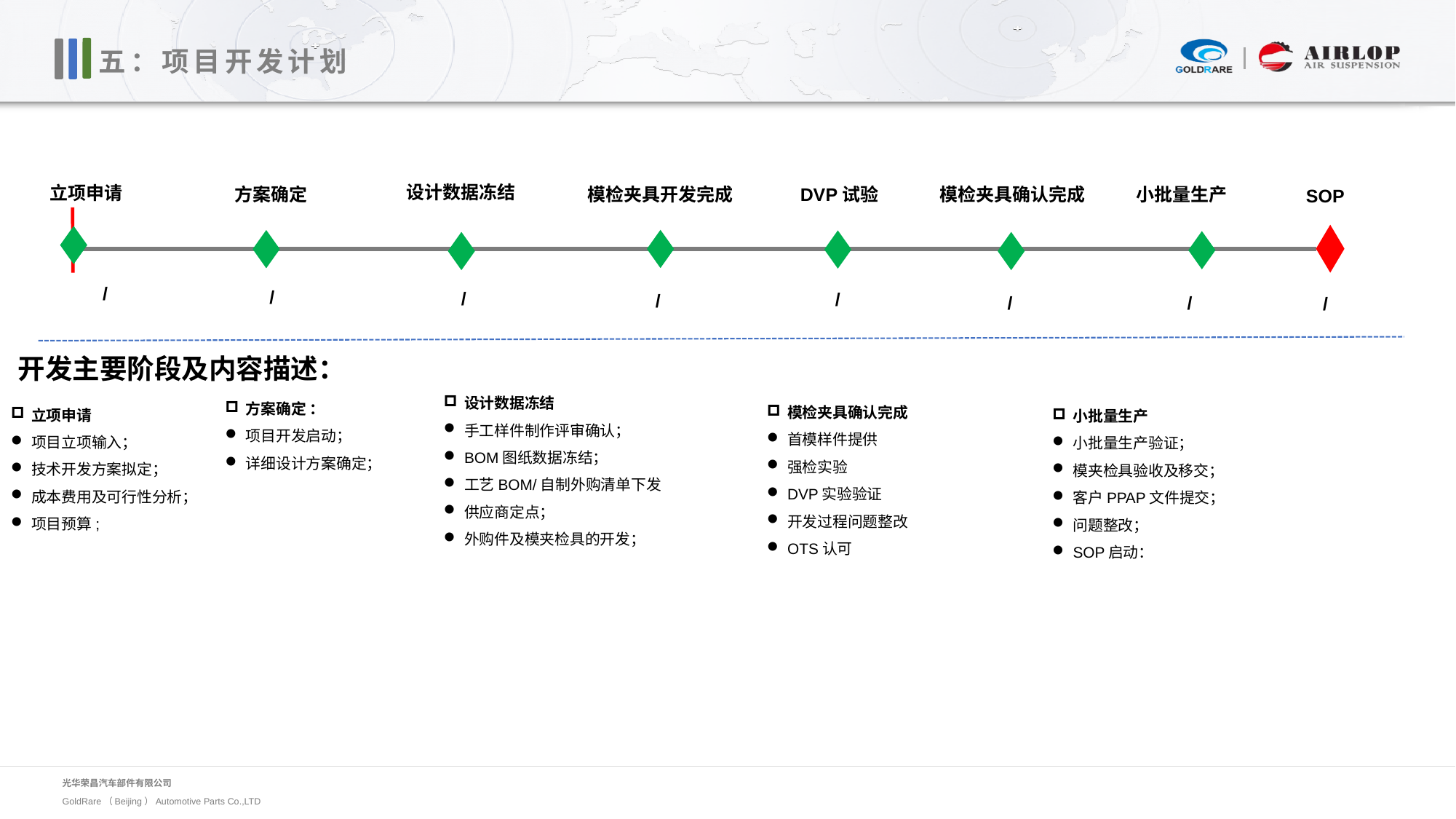

五：项目开发计划
模检夹具确认完成
小批量生产
模检夹具开发完成
DVP试验
SOP
立项申请
设计数据冻结
方案确定

/
/
/
/
/
/
/
/
开发主要阶段及内容描述：

设计数据冻结
手工样件制作评审确认；
BOM图纸数据冻结；
工艺BOM/自制外购清单下发
供应商定点；
外购件及模夹检具的开发；

方案确定 ：
项目开发启动；
详细设计方案确定；

模检夹具确认完成
首模样件提供
强检实验
DVP实验验证
开发过程问题整改
OTS认可

立项申请
项目立项输入；
技术开发方案拟定；
成本费用及可行性分析；
项目预算;

小批量生产
小批量生产验证；
模夹检具验收及移交；
客户PPAP文件提交；
问题整改；
SOP启动：